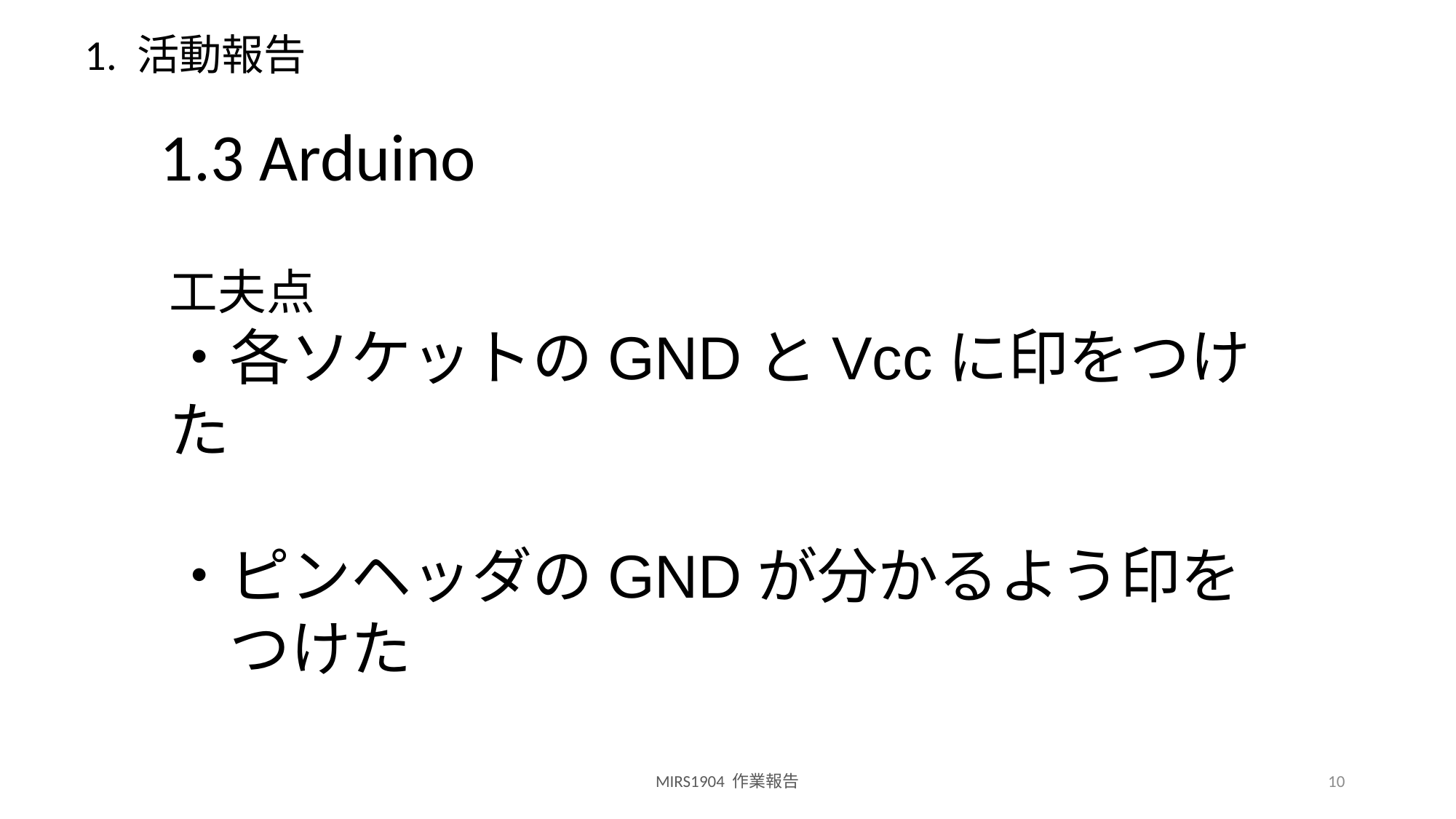

# 1. 活動報告
1.3 Arduino
工夫点
・各ソケットのGNDとVccに印をつけた

・ピンヘッダのGNDが分かるよう印を
　つけた
MIRS1904 作業報告
10